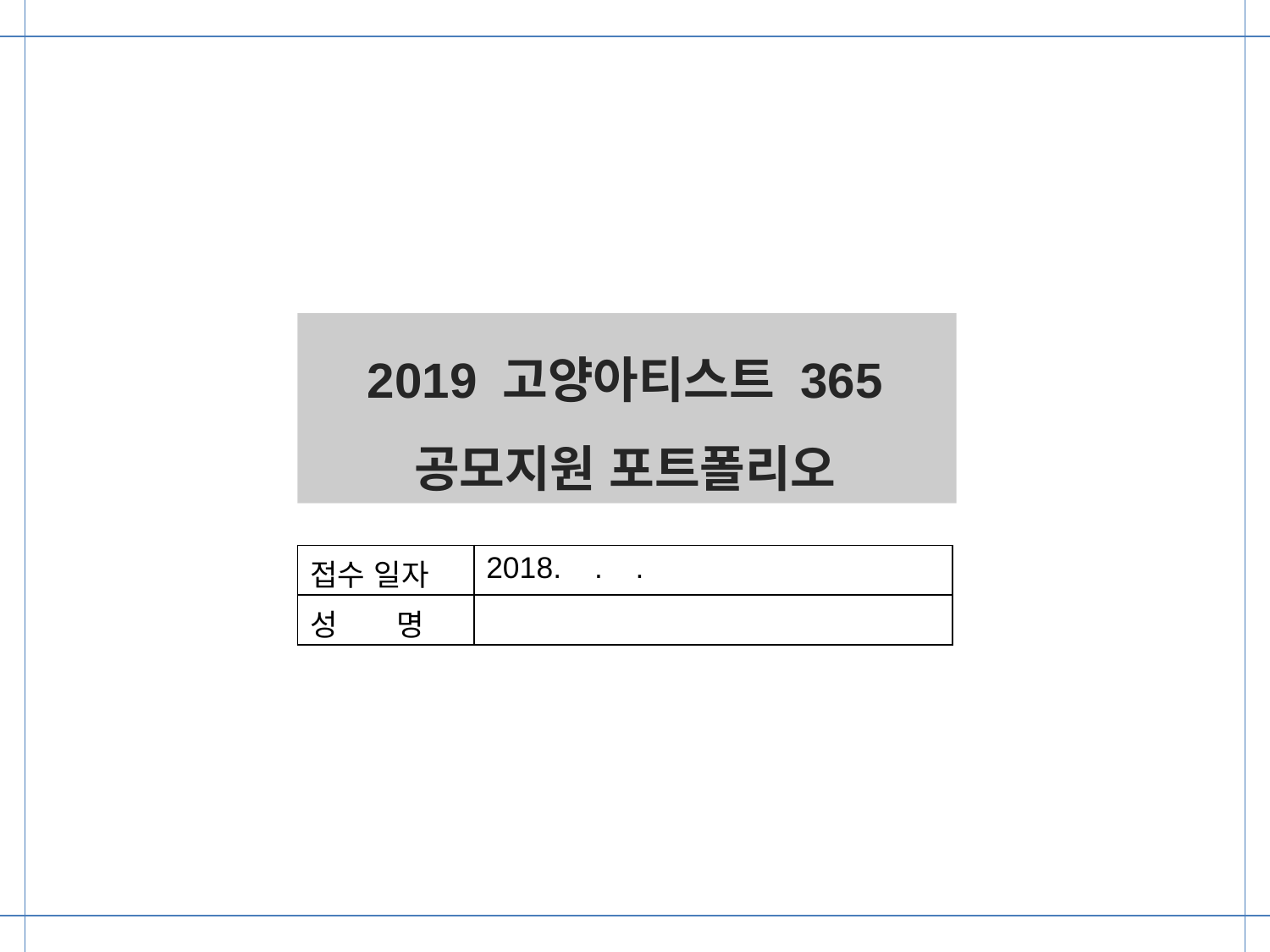

2019 고양아티스트 365
공모지원 포트폴리오

| 접수 일자 | 2018. . . |
| --- | --- |
| 성 명 |  |